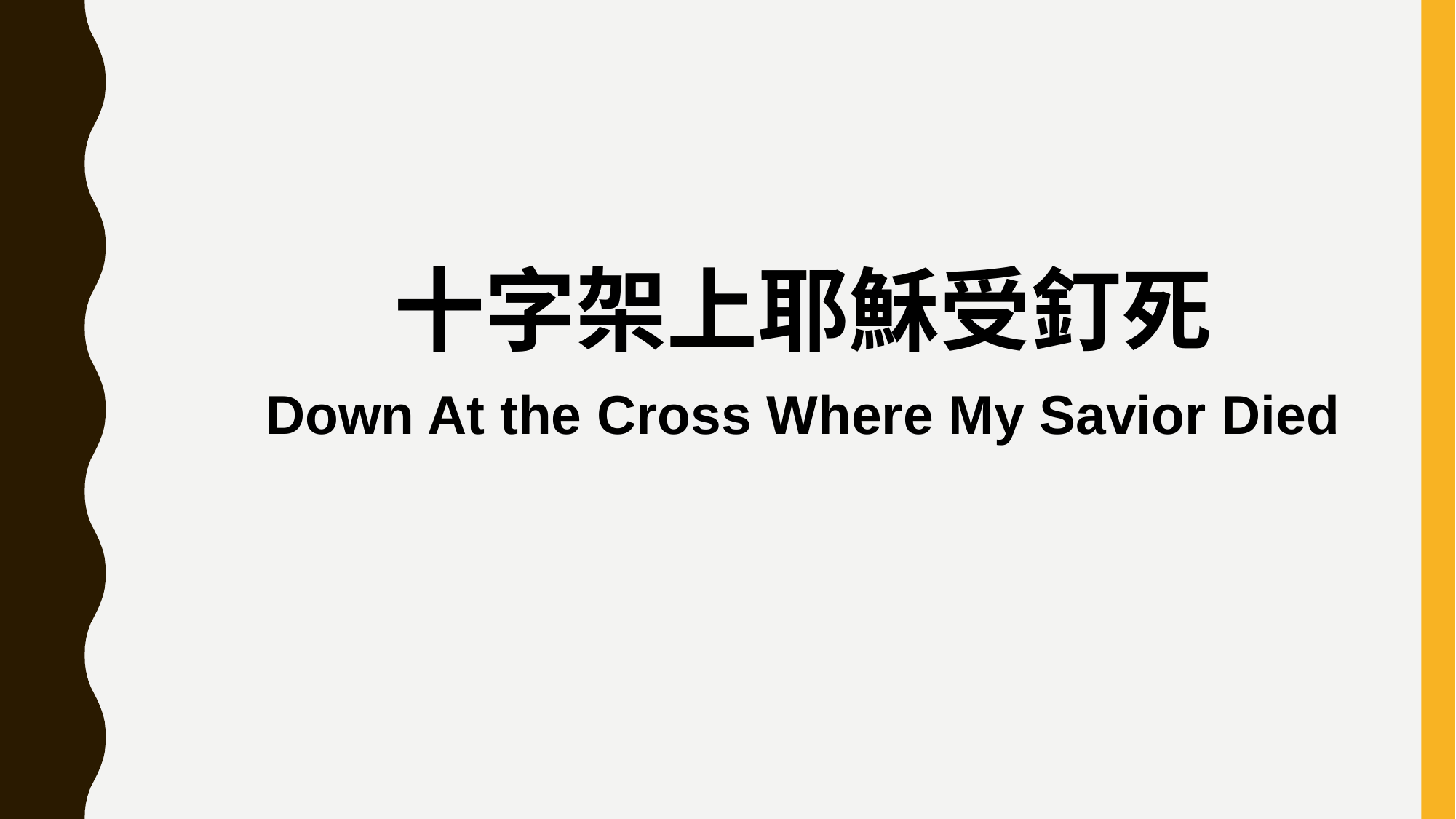

十字架上耶穌受釘死
Down At the Cross Where My Savior Died